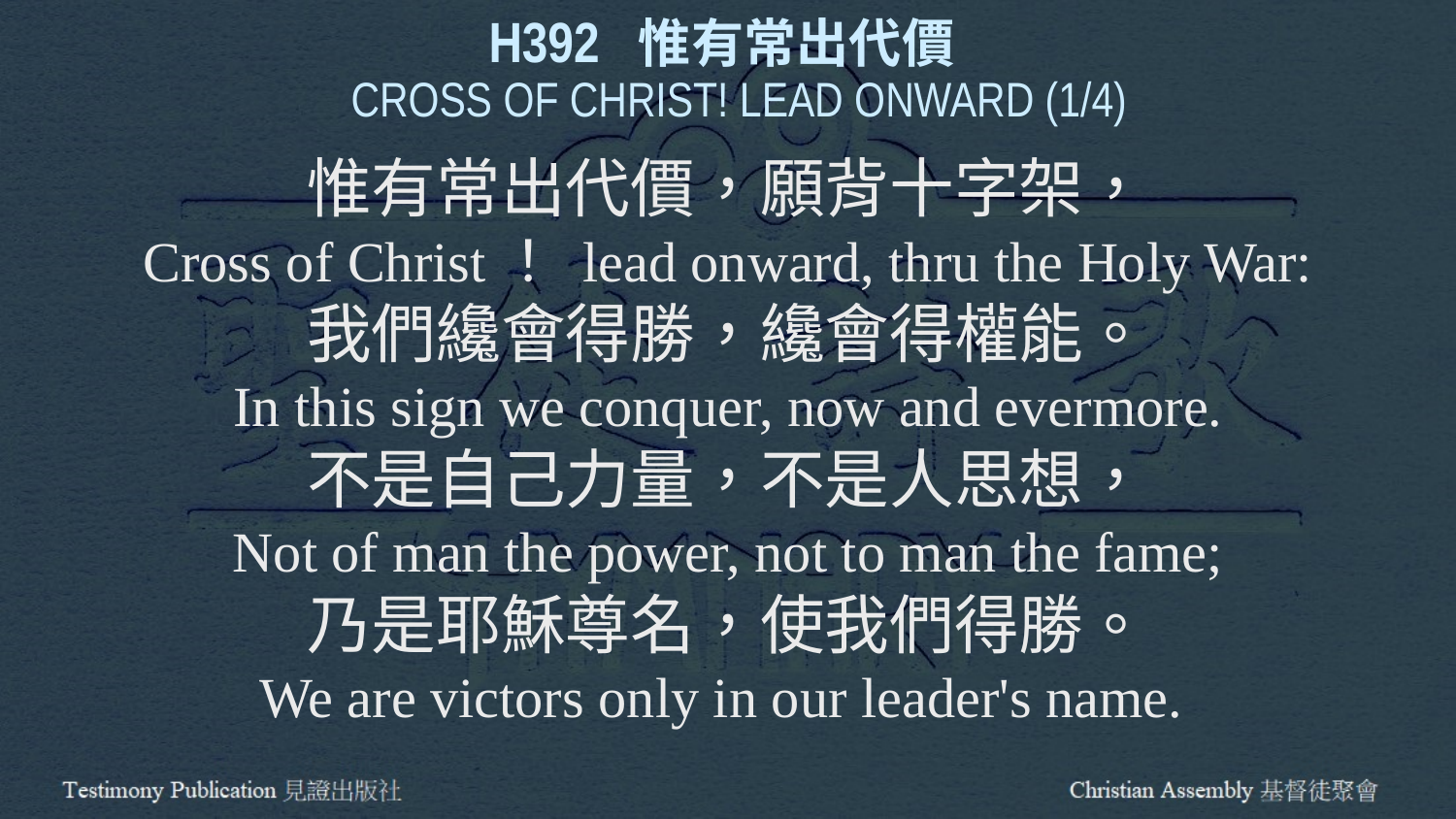

H392  惟有常出代價
 CROSS OF CHRIST! LEAD ONWARD (1/4)
惟有常出代價，願背十字架，
Cross of Christ！ lead onward, thru the Holy War:
我們纔會得勝，纔會得權能。
In this sign we conquer, now and evermore.
不是自己力量，不是人思想，
Not of man the power, not to man the fame;
乃是耶穌尊名，使我們得勝。
We are victors only in our leader's name.